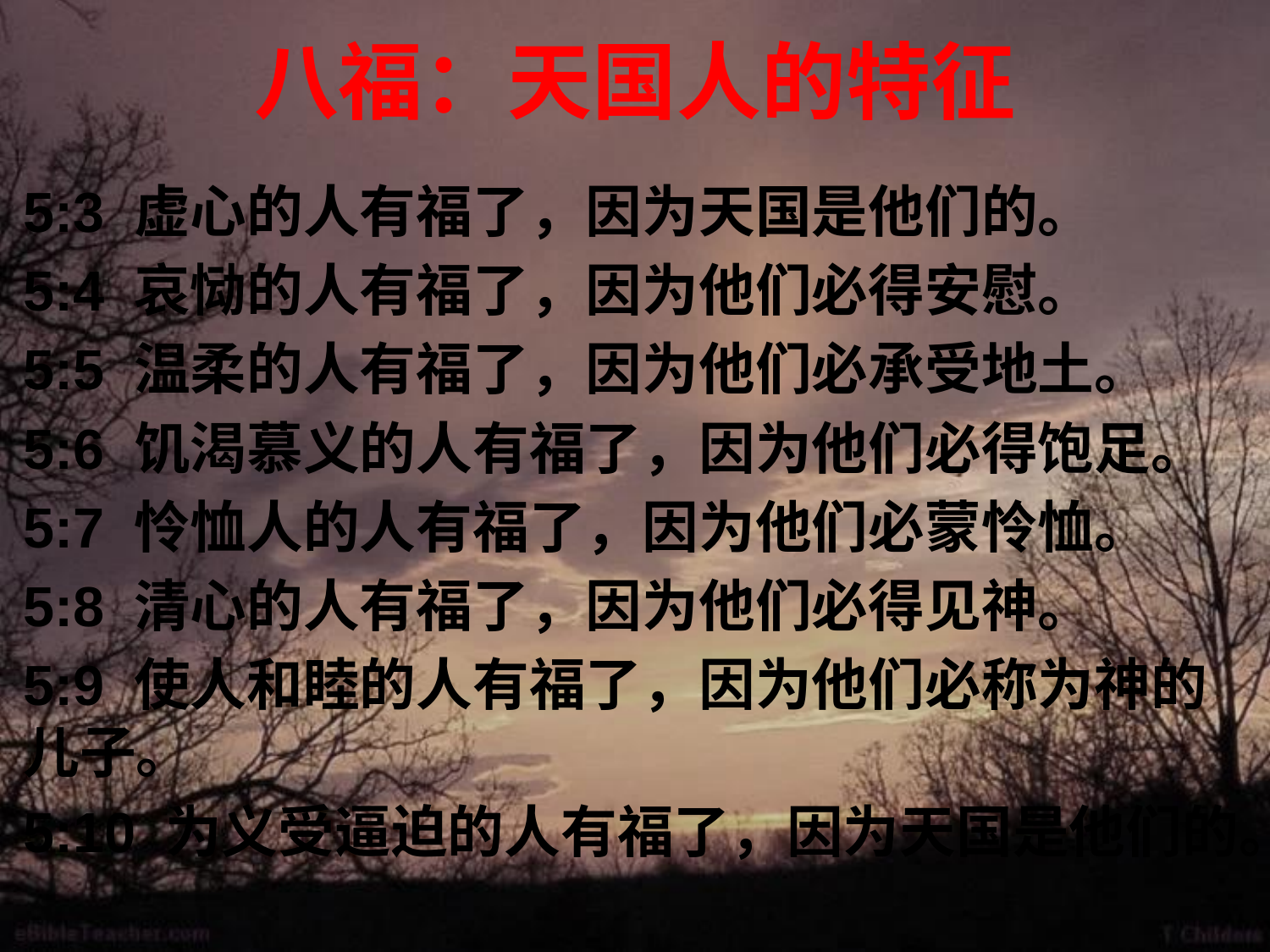

# 八福：天国人的特征
5:3 虚心的人有福了，因为天国是他们的。
5:4 哀恸的人有福了，因为他们必得安慰。
5:5 温柔的人有福了，因为他们必承受地土。
5:6 饥渴慕义的人有福了，因为他们必得饱足。
5:7 怜恤人的人有福了，因为他们必蒙怜恤。
5:8 清心的人有福了，因为他们必得见神。
5:9 使人和睦的人有福了，因为他们必称为神的儿子。
5:10 为义受逼迫的人有福了，因为天国是他们的。